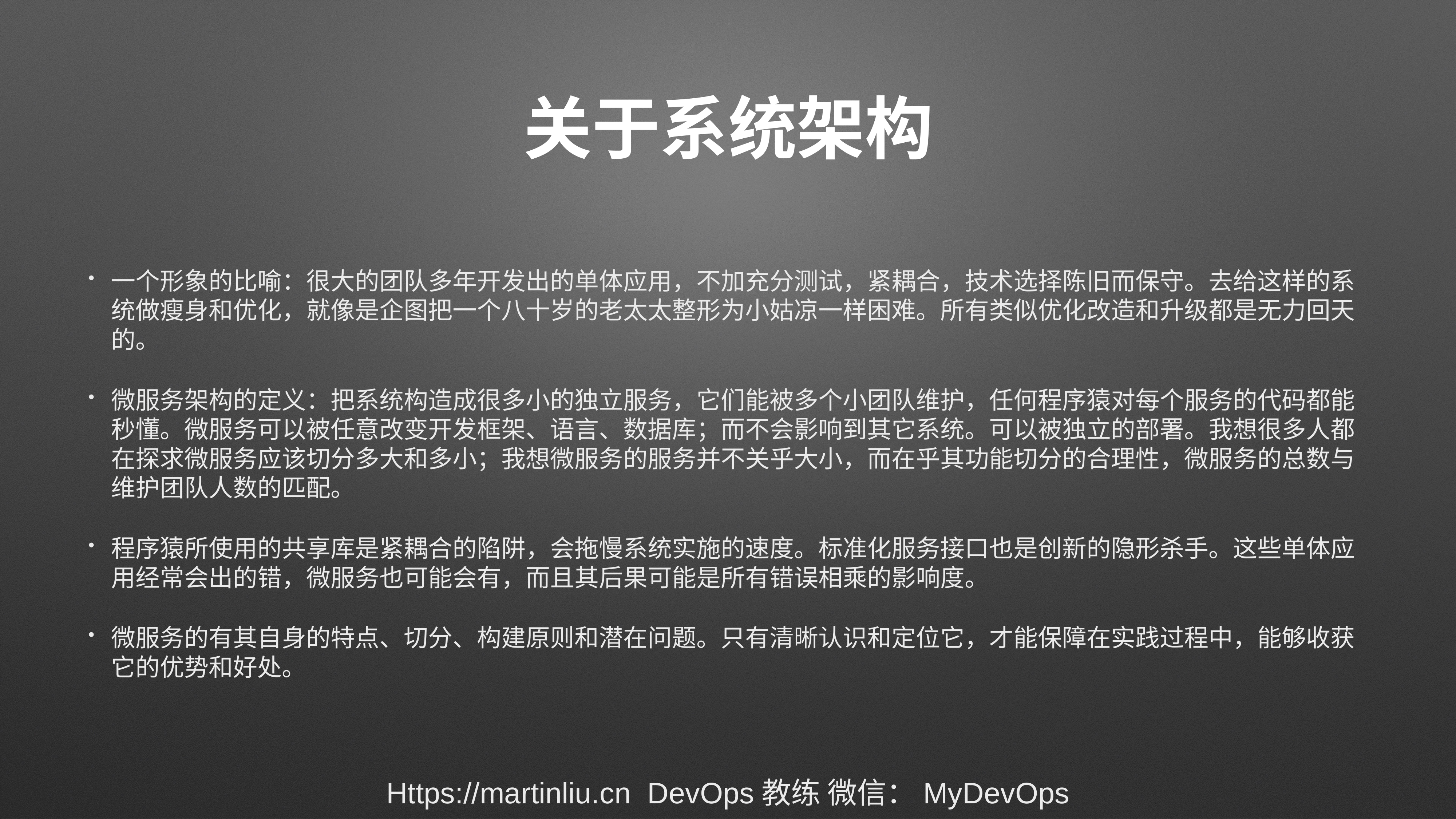

# 关于系统架构
一个形象的比喻：很大的团队多年开发出的单体应用，不加充分测试，紧耦合，技术选择陈旧而保守。去给这样的系统做瘦身和优化，就像是企图把一个八十岁的老太太整形为小姑凉一样困难。所有类似优化改造和升级都是无力回天的。
微服务架构的定义：把系统构造成很多小的独立服务，它们能被多个小团队维护，任何程序猿对每个服务的代码都能秒懂。微服务可以被任意改变开发框架、语言、数据库；而不会影响到其它系统。可以被独立的部署。我想很多人都在探求微服务应该切分多大和多小；我想微服务的服务并不关乎大小，而在乎其功能切分的合理性，微服务的总数与维护团队人数的匹配。
程序猿所使用的共享库是紧耦合的陷阱，会拖慢系统实施的速度。标准化服务接口也是创新的隐形杀手。这些单体应用经常会出的错，微服务也可能会有，而且其后果可能是所有错误相乘的影响度。
微服务的有其自身的特点、切分、构建原则和潜在问题。只有清晰认识和定位它，才能保障在实践过程中，能够收获它的优势和好处。